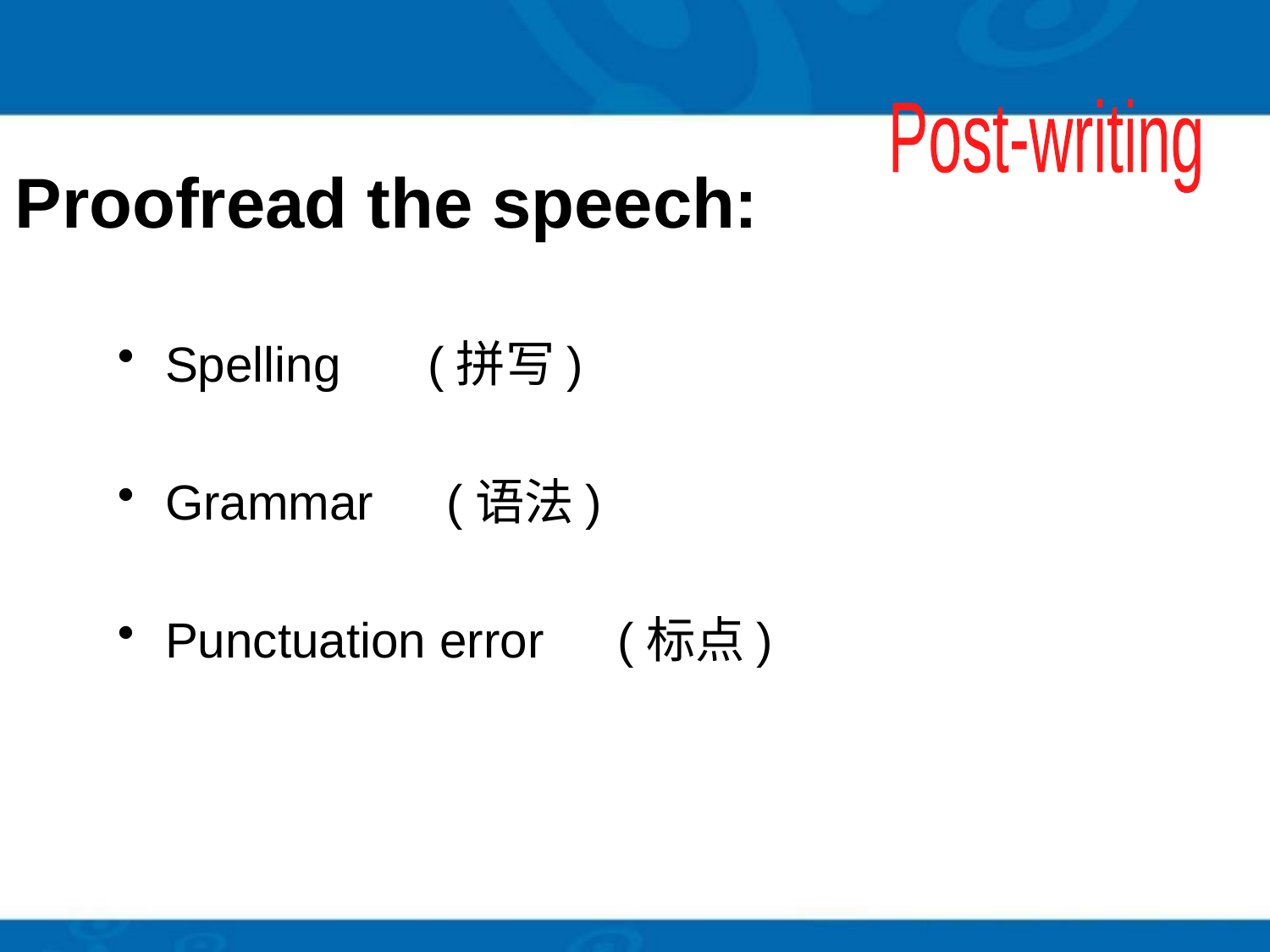

Post-writing
# Proofread the speech:
Spelling 　(拼写)

Grammar　(语法)

Punctuation error　(标点)